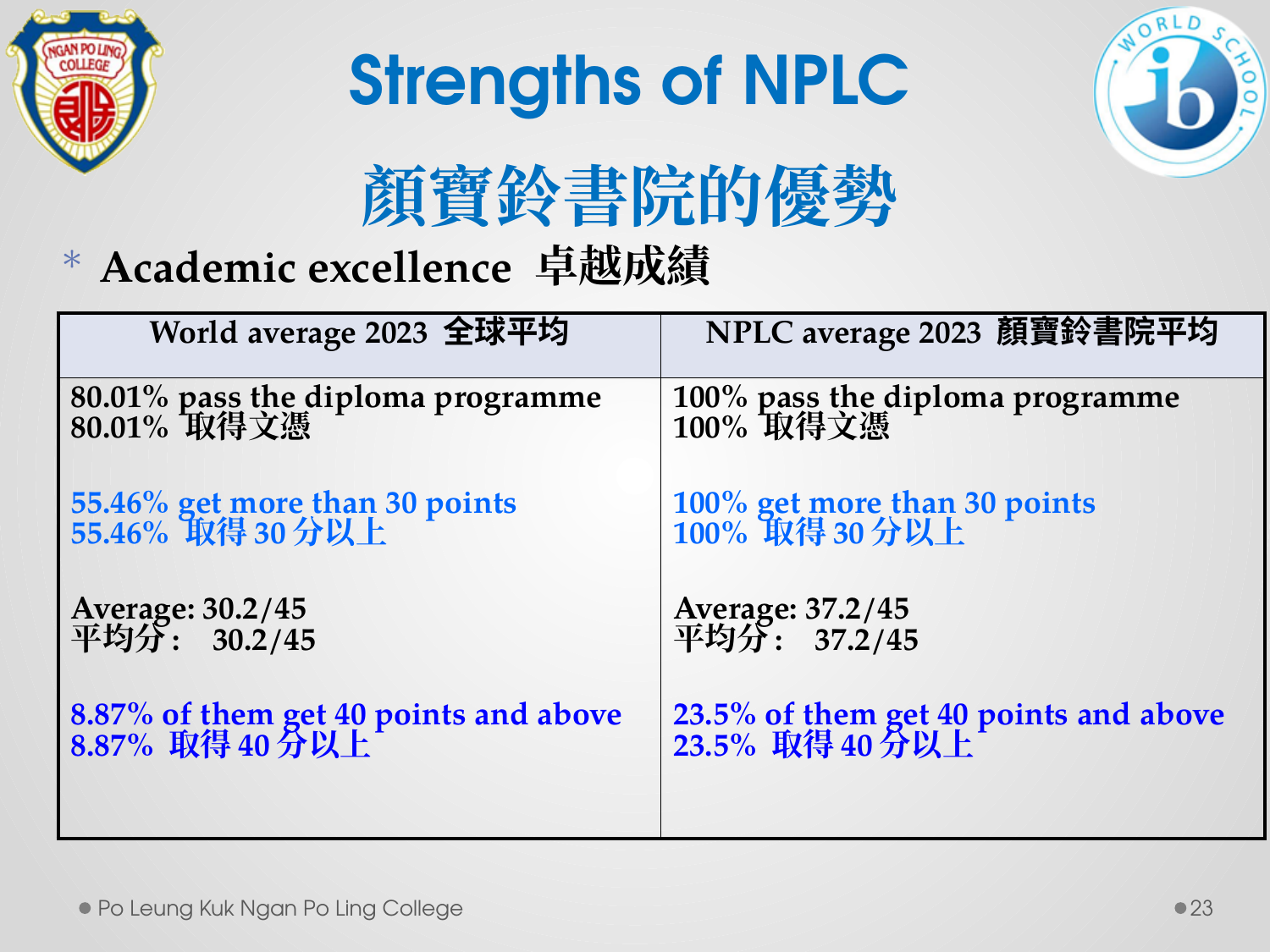

# Strengths of NPLC 顏寶鈴書院的優勢
Academic excellence 卓越成績
| World average 2023 全球平均 | NPLC average 2023 顏寶鈴書院平均 |
| --- | --- |
| 80.01% pass the diploma programme 80.01% 取得文憑 55.46% get more than 30 points 55.46% 取得30分以上 Average: 30.2/45 平均分: 30.2/45 8.87% of them get 40 points and above 8.87% 取得40分以上 | 100% pass the diploma programme 100% 取得文憑 100% get more than 30 points 100% 取得30分以上 Average: 37.2/45 平均分: 37.2/45 23.5% of them get 40 points and above 23.5% 取得40分以上 |
Po Leung Kuk Ngan Po Ling College
23